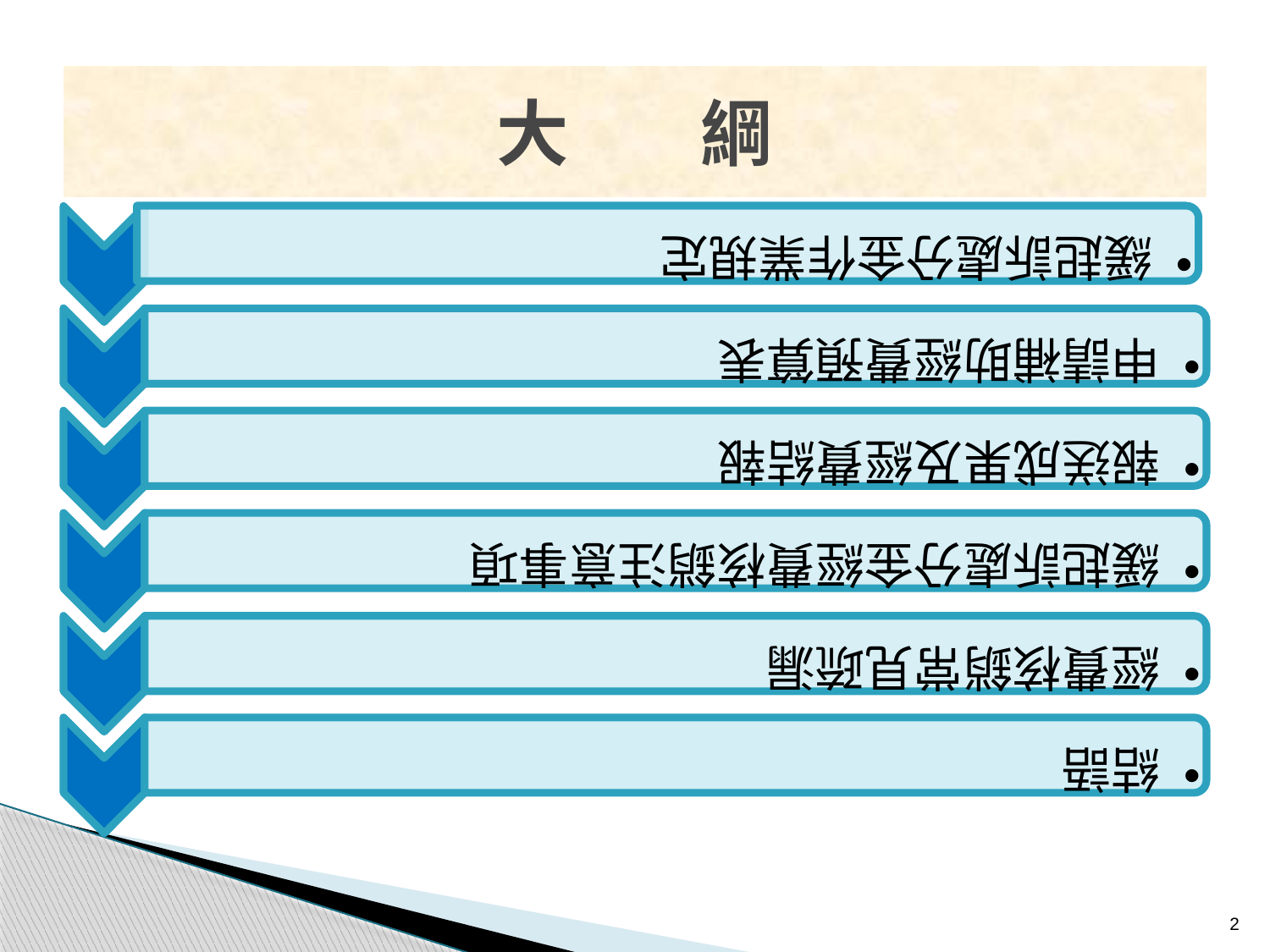

# 大        綱

緩起訴處分金作業規定

申請補助經費預算表

報送成果及經費結報

緩起訴處分金經費核銷注意事項

經費核銷常見疏漏

結語
2